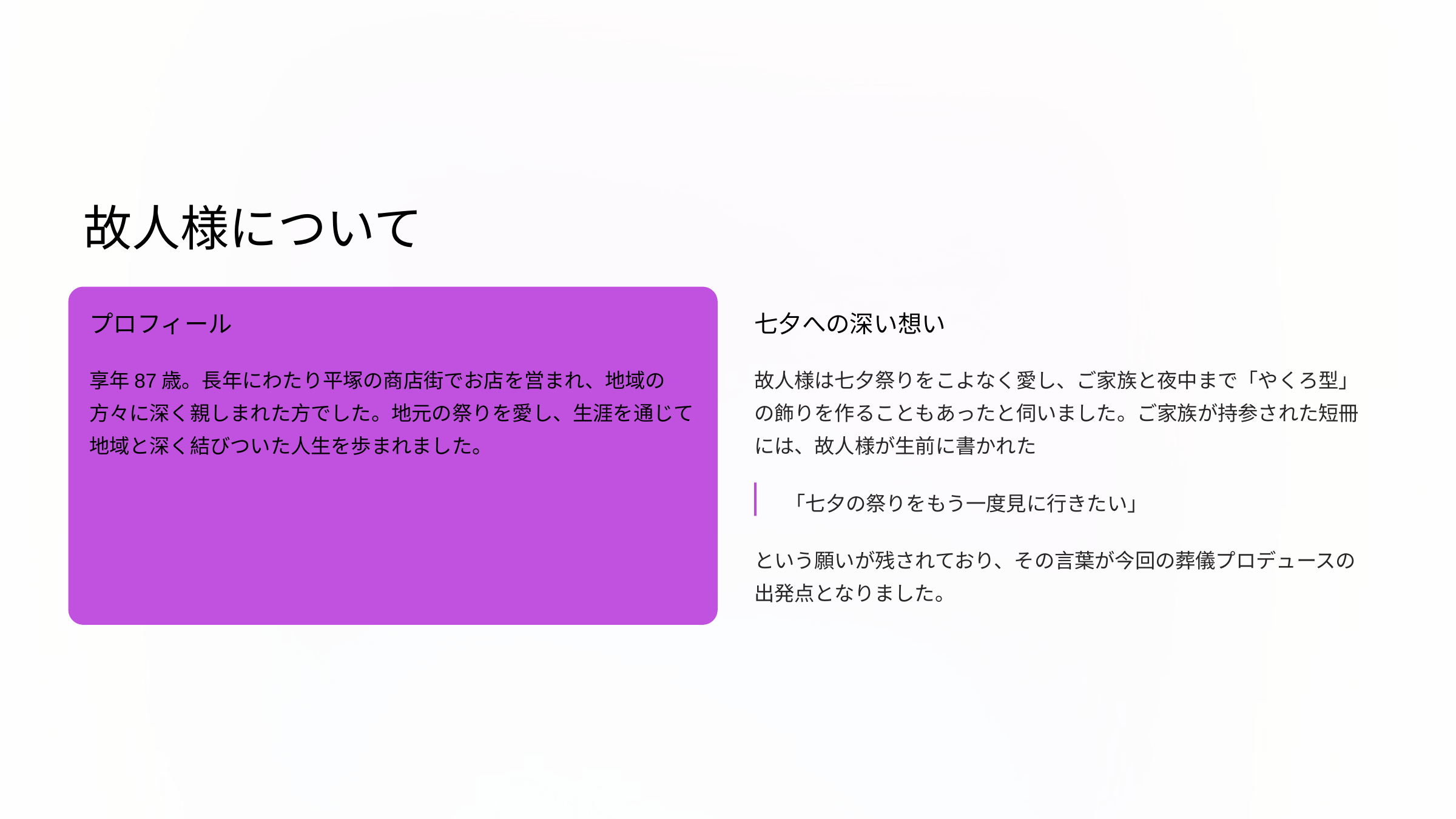

故人様について

プロフィール
七夕への深い想い
享年87歳。長年にわたり平塚の商店街でお店を営まれ、地域の方々に深く親しまれた方でした。地元の祭りを愛し、生涯を通じて地域と深く結びついた人生を歩まれました。
故人様は七夕祭りをこよなく愛し、ご家族と夜中まで「やくろ型」の飾りを作ることもあったと伺いました。ご家族が持参された短冊には、故人様が生前に書かれた

「七夕の祭りをもう一度見に行きたい」
という願いが残されており、その言葉が今回の葬儀プロデュースの出発点となりました。